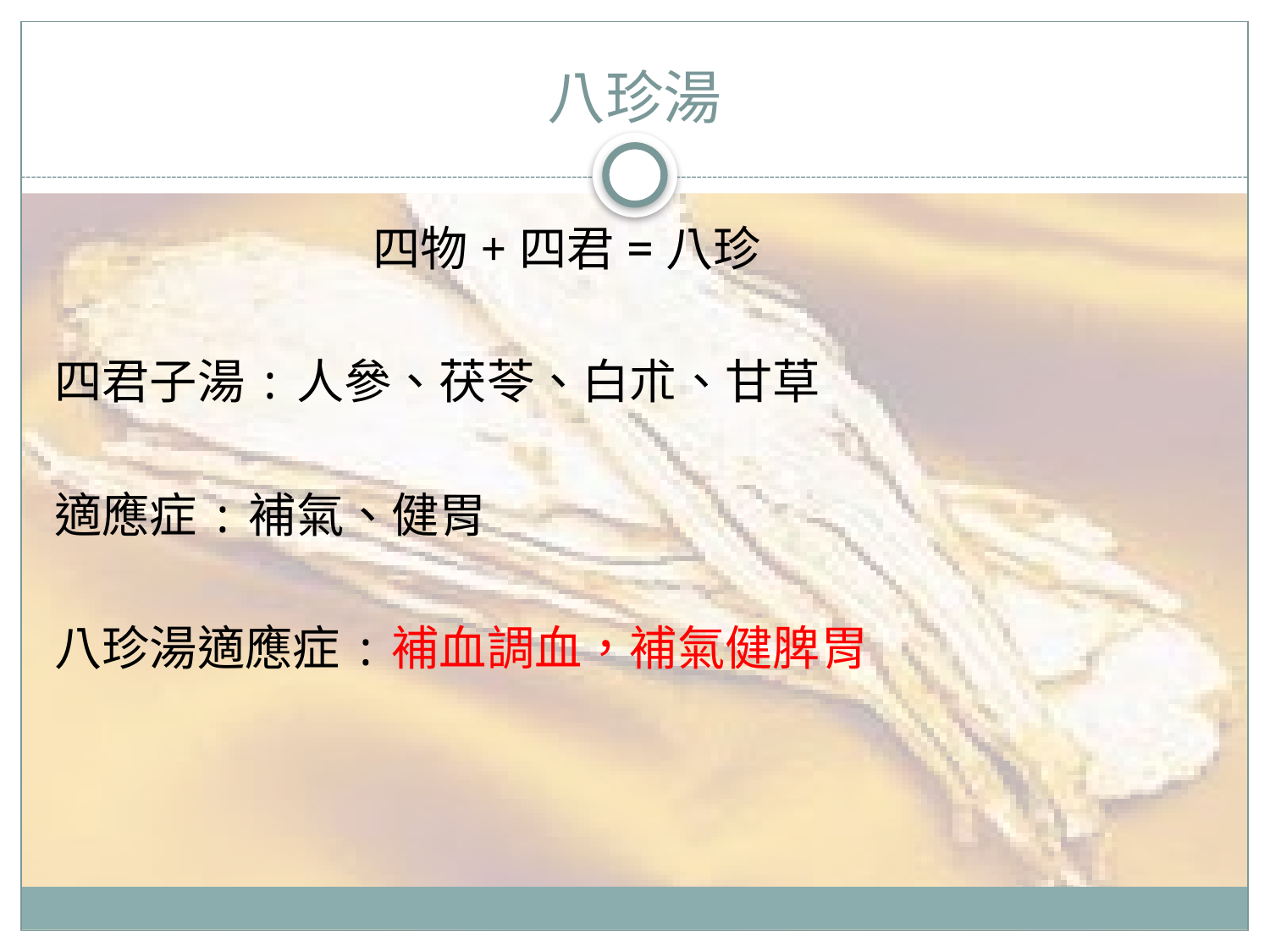

# 八珍湯
                             四物+四君=八珍

四君子湯:人參、茯苓、白朮、甘草

適應症:補氣、健胃

八珍湯適應症:補血調血，補氣健脾胃